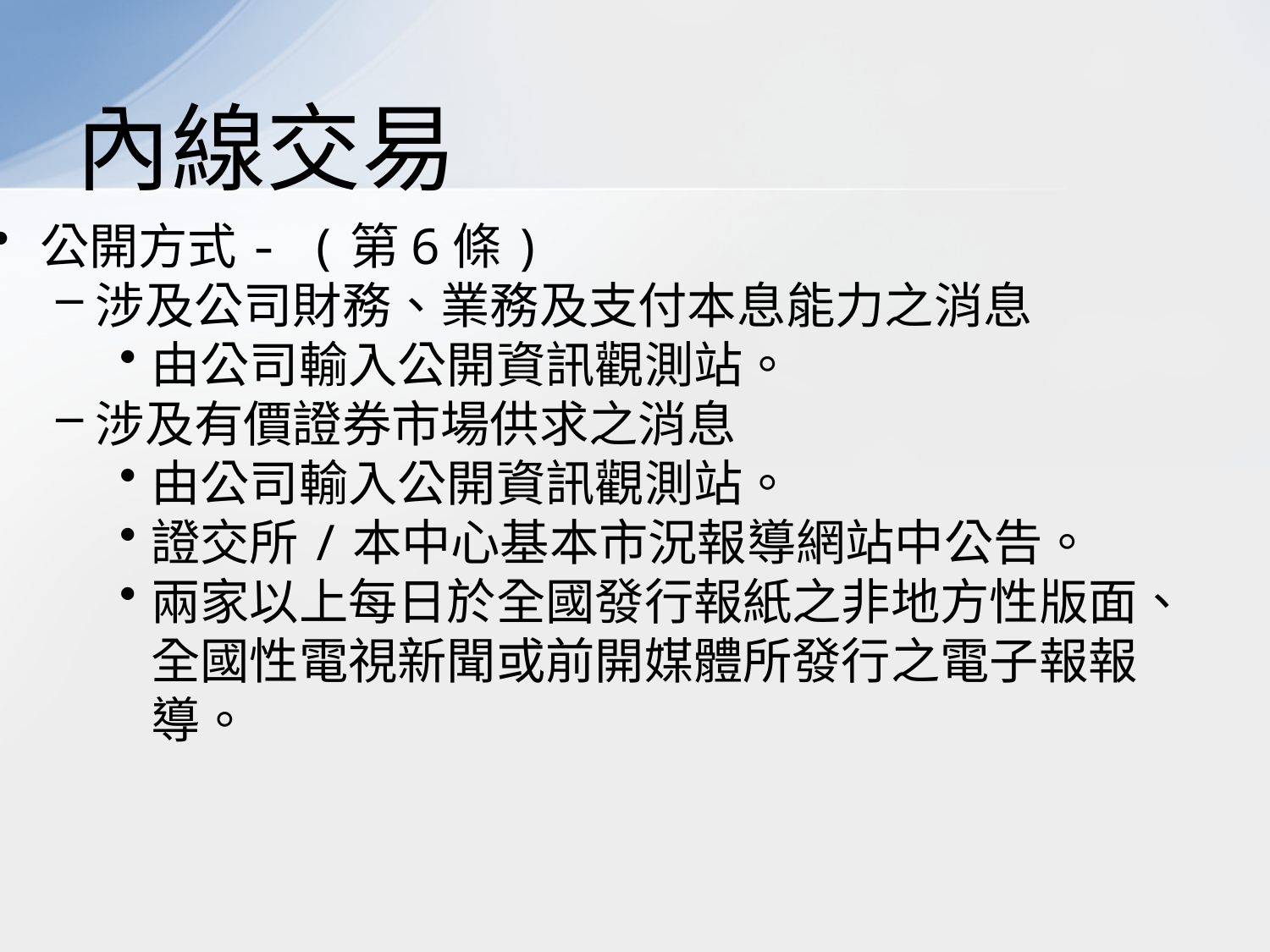

# 內線交易
公開方式- (第6條)
涉及公司財務、業務及支付本息能力之消息
由公司輸入公開資訊觀測站。
涉及有價證券市場供求之消息
由公司輸入公開資訊觀測站。
證交所/本中心基本市況報導網站中公告。
兩家以上每日於全國發行報紙之非地方性版面、全國性電視新聞或前開媒體所發行之電子報報導。